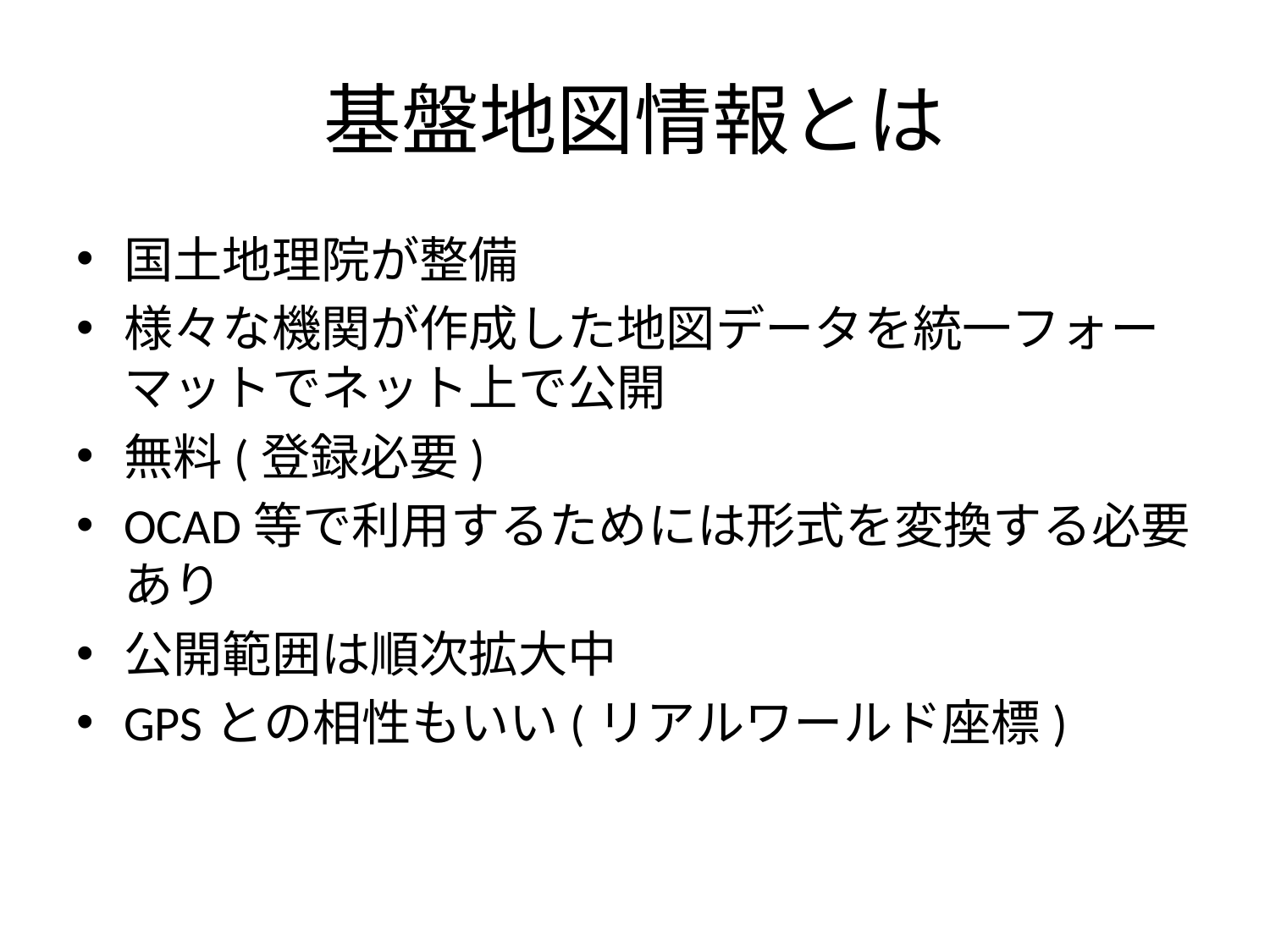

# 基盤地図情報とは
国土地理院が整備
様々な機関が作成した地図データを統一フォーマットでネット上で公開
無料(登録必要)
OCAD等で利用するためには形式を変換する必要あり
公開範囲は順次拡大中
GPSとの相性もいい(リアルワールド座標)